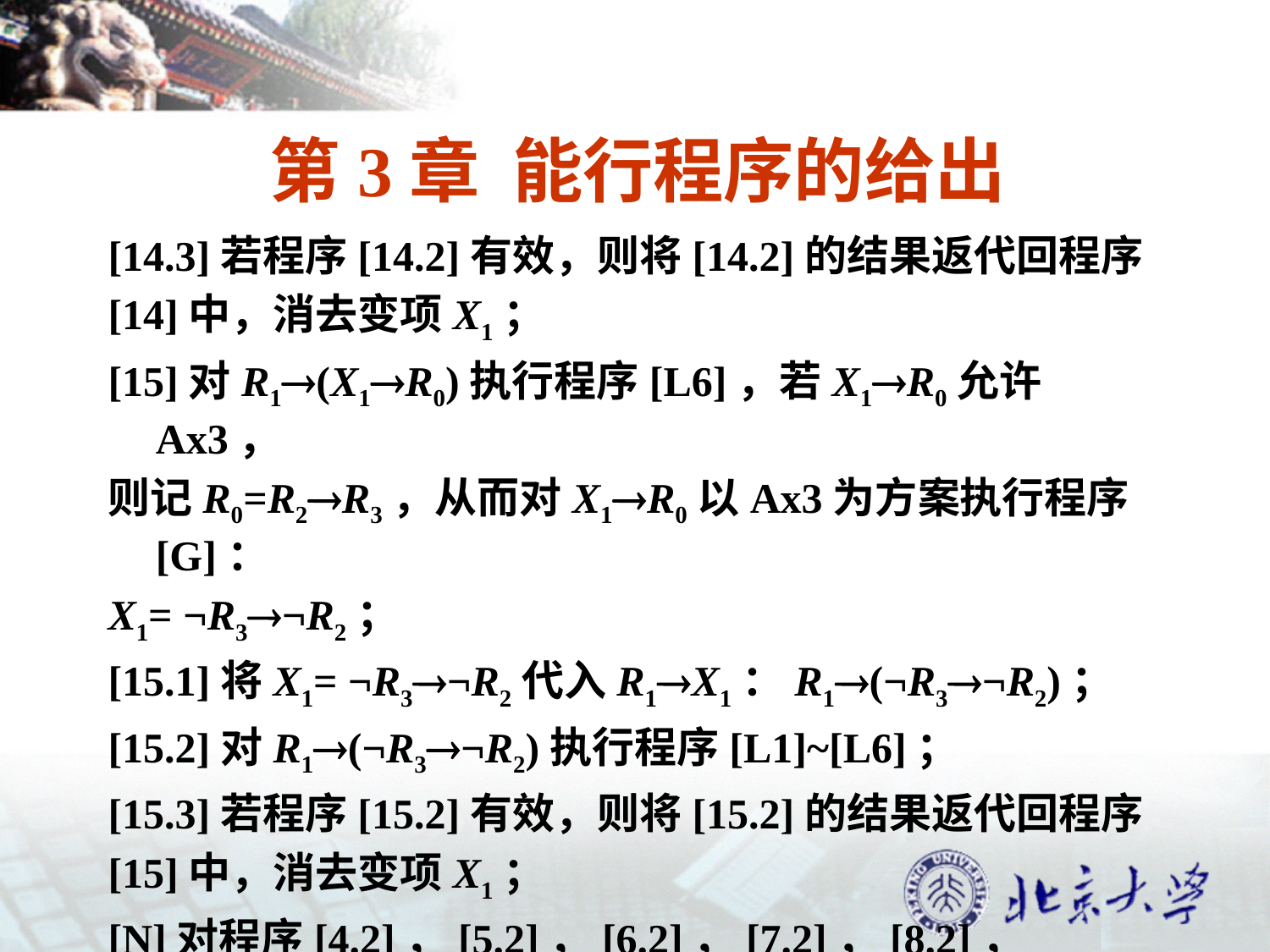

[14.3]若程序[14.2]有效，则将[14.2]的结果返代回程序
[14]中，消去变项X1；
[15]对R1→(X1→R0)执行程序[L6]，若X1→R0允许Ax3，
则记R0=R2→R3，从而对X1→R0以Ax3为方案执行程序[G]：
X1= ¬R3→¬R2；
[15.1]将X1= ¬R3→¬R2代入R1→X1：R1→(¬R3→¬R2)；
[15.2]对R1→(¬R3→¬R2)执行程序[L1]~[L6]；
[15.3]若程序[15.2]有效，则将[15.2]的结果返代回程序
[15]中，消去变项X1；
[N]对程序[4.2]，[5.2]，[6.2]，[7.2]，[8.2]，[9.2]，[11.2]，
第3章  能行程序的给出